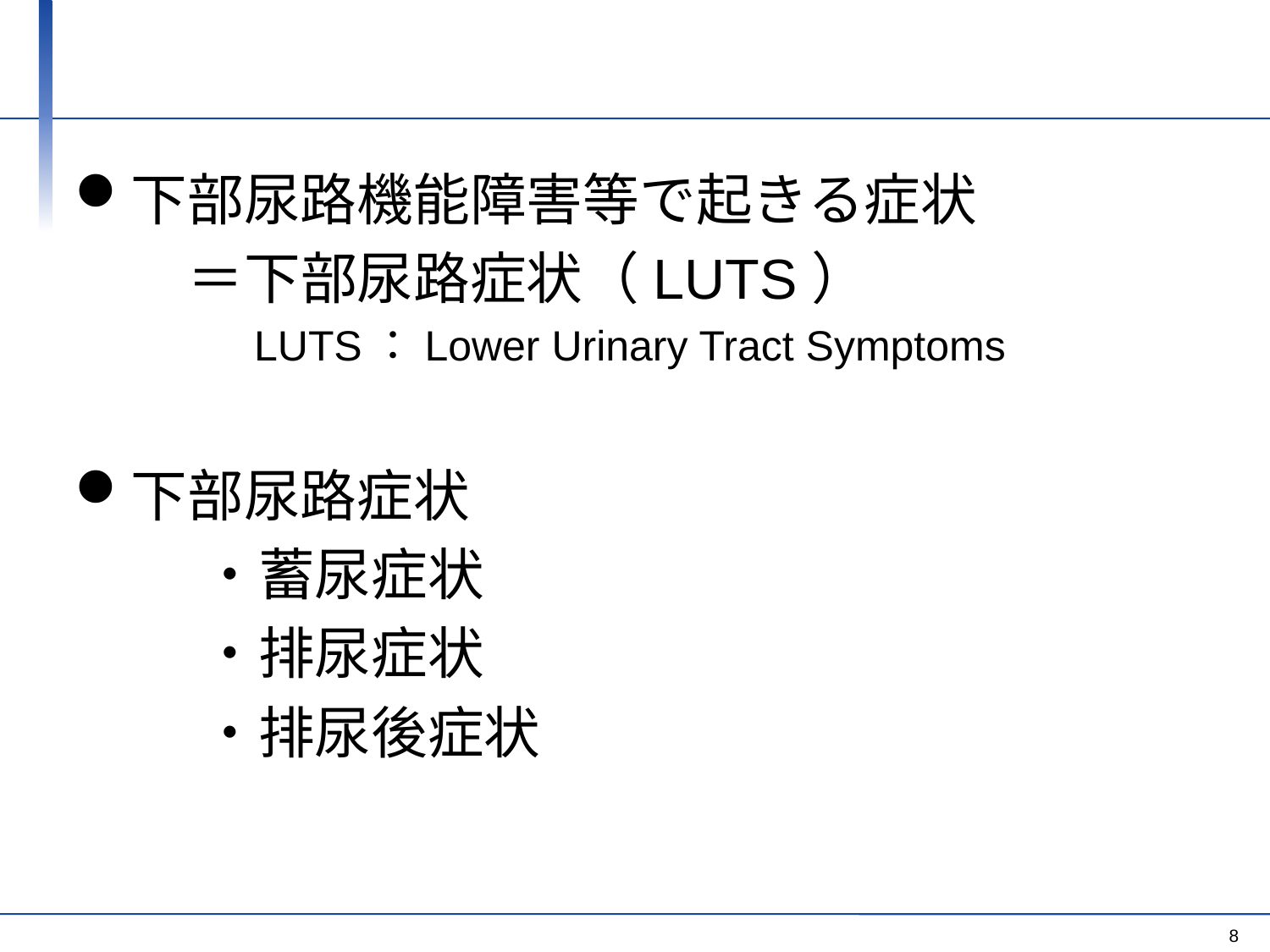

#
下部尿路機能障害等で起きる症状
　　＝下部尿路症状（LUTS）
	　LUTS：Lower Urinary Tract Symptoms

下部尿路症状
	・蓄尿症状
	・排尿症状
	・排尿後症状

8